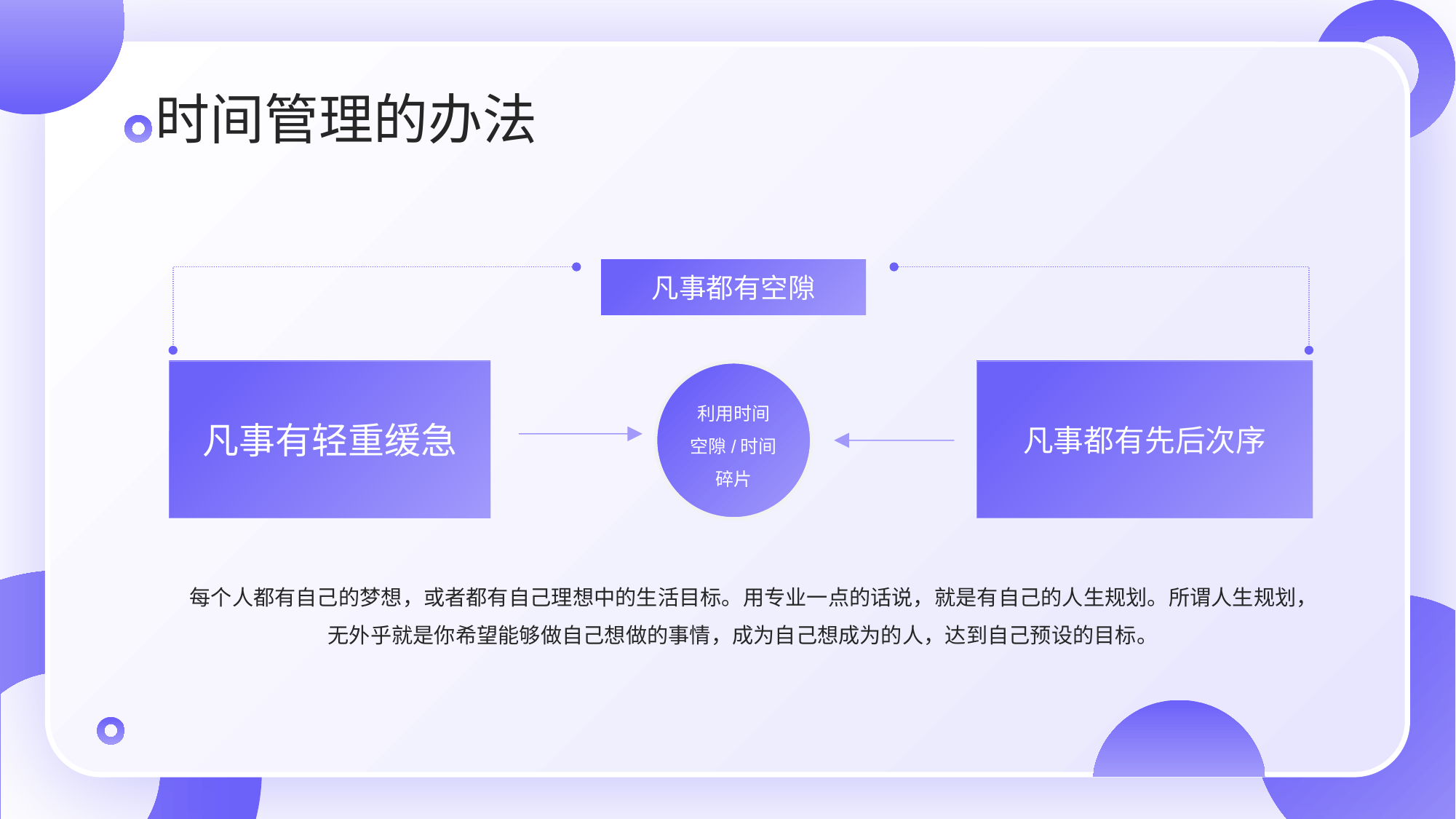

凡事都有空隙

凡事有轻重缓急
凡事都有先后次序
利用时间空隙/时间碎片

每个人都有自己的梦想，或者都有自己理想中的生活目标。用专业一点的话说，就是有自己的人生规划。所谓人生规划，无外乎就是你希望能够做自己想做的事情，成为自己想成为的人，达到自己预设的目标。